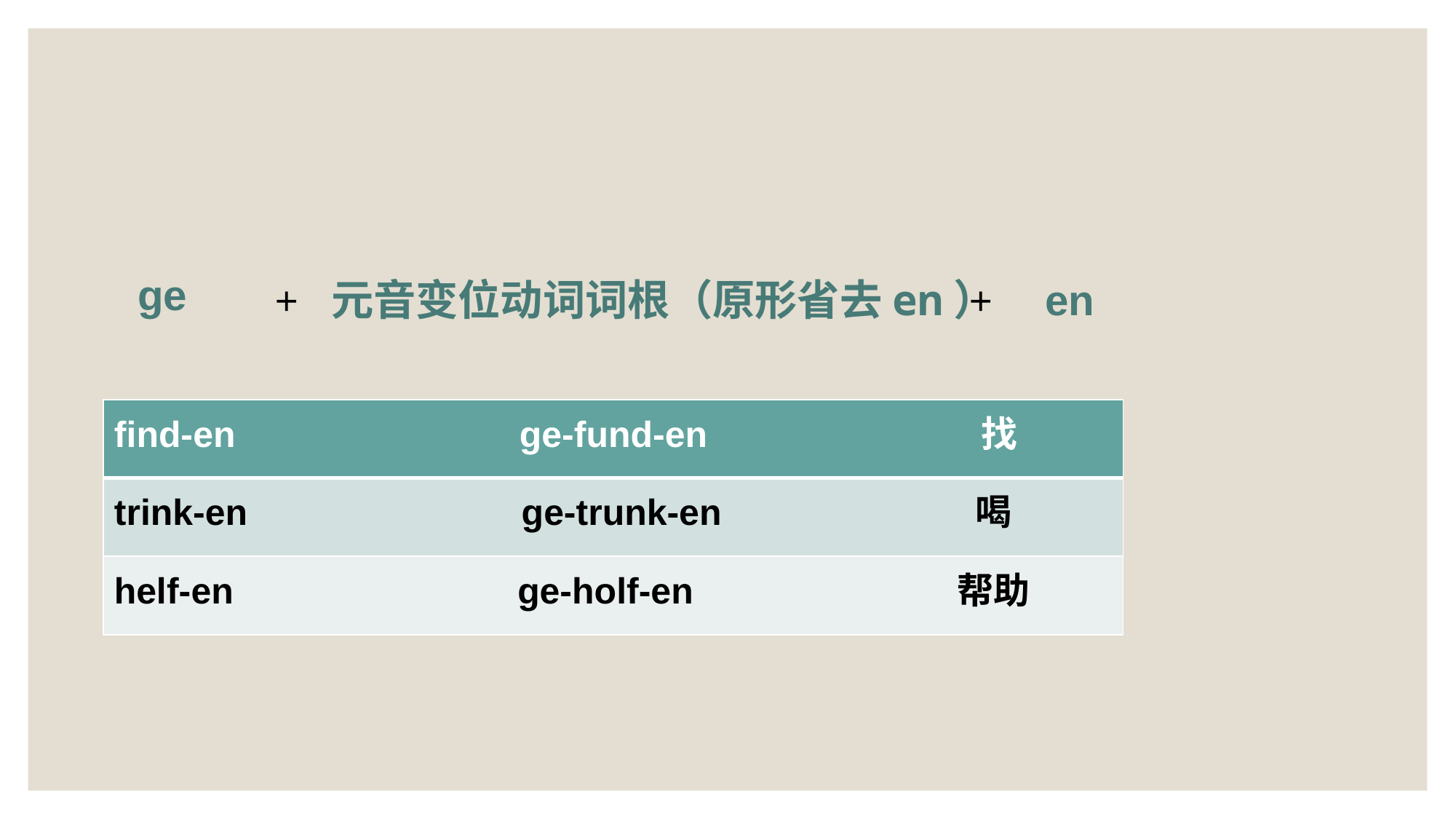

ge
en
元音变位动词词根（原形省去en）
＋
＋
| find-en ge-fund-en 找 |
| --- |
| trink-en ge-trunk-en 喝 |
| helf-en ge-holf-en 帮助 |